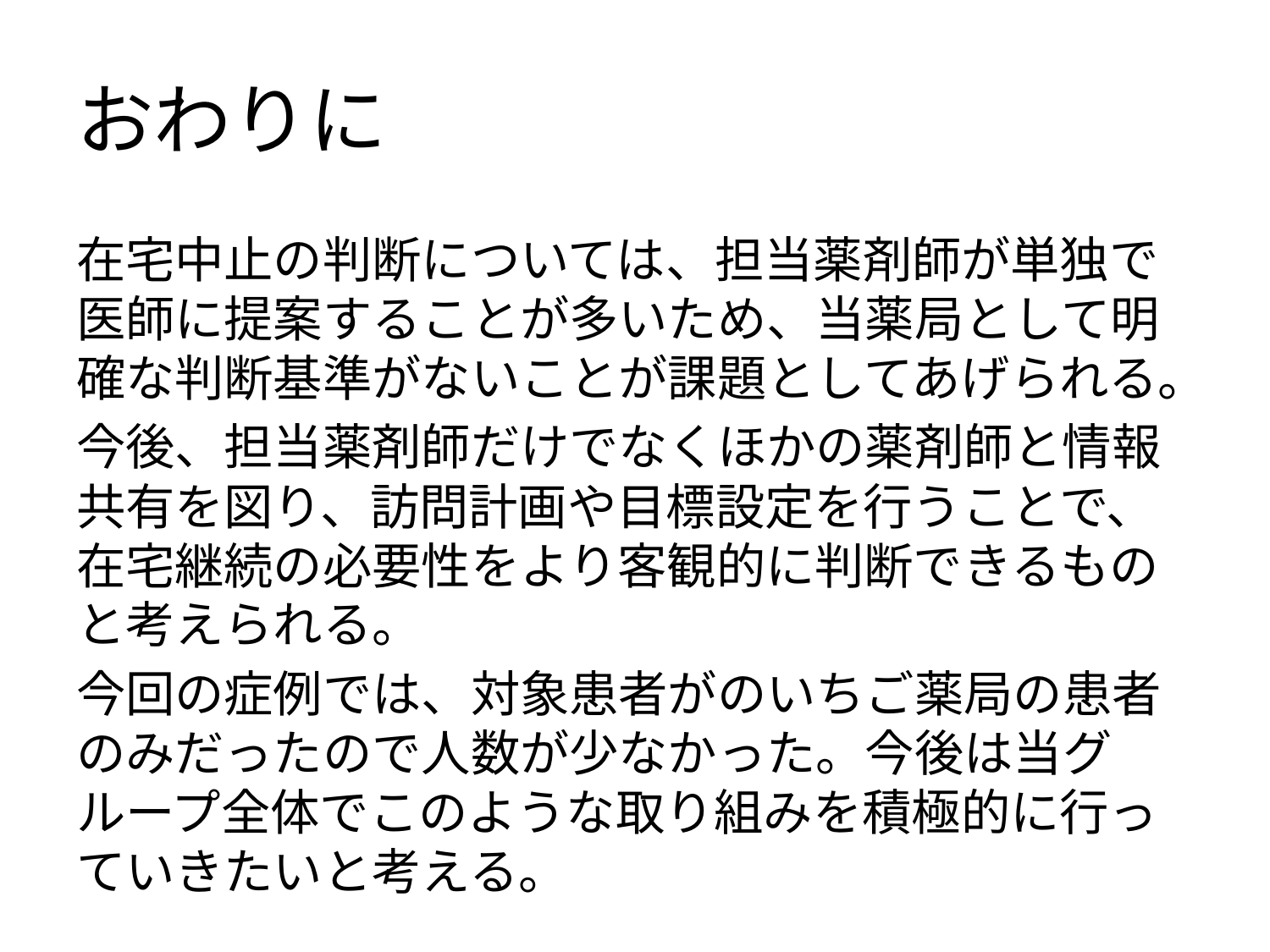

# おわりに
在宅中止の判断については、担当薬剤師が単独で医師に提案することが多いため、当薬局として明確な判断基準がないことが課題としてあげられる。
今後、担当薬剤師だけでなくほかの薬剤師と情報共有を図り、訪問計画や目標設定を行うことで、在宅継続の必要性をより客観的に判断できるものと考えられる。
今回の症例では、対象患者がのいちご薬局の患者のみだったので人数が少なかった。今後は当グループ全体でこのような取り組みを積極的に行っていきたいと考える。